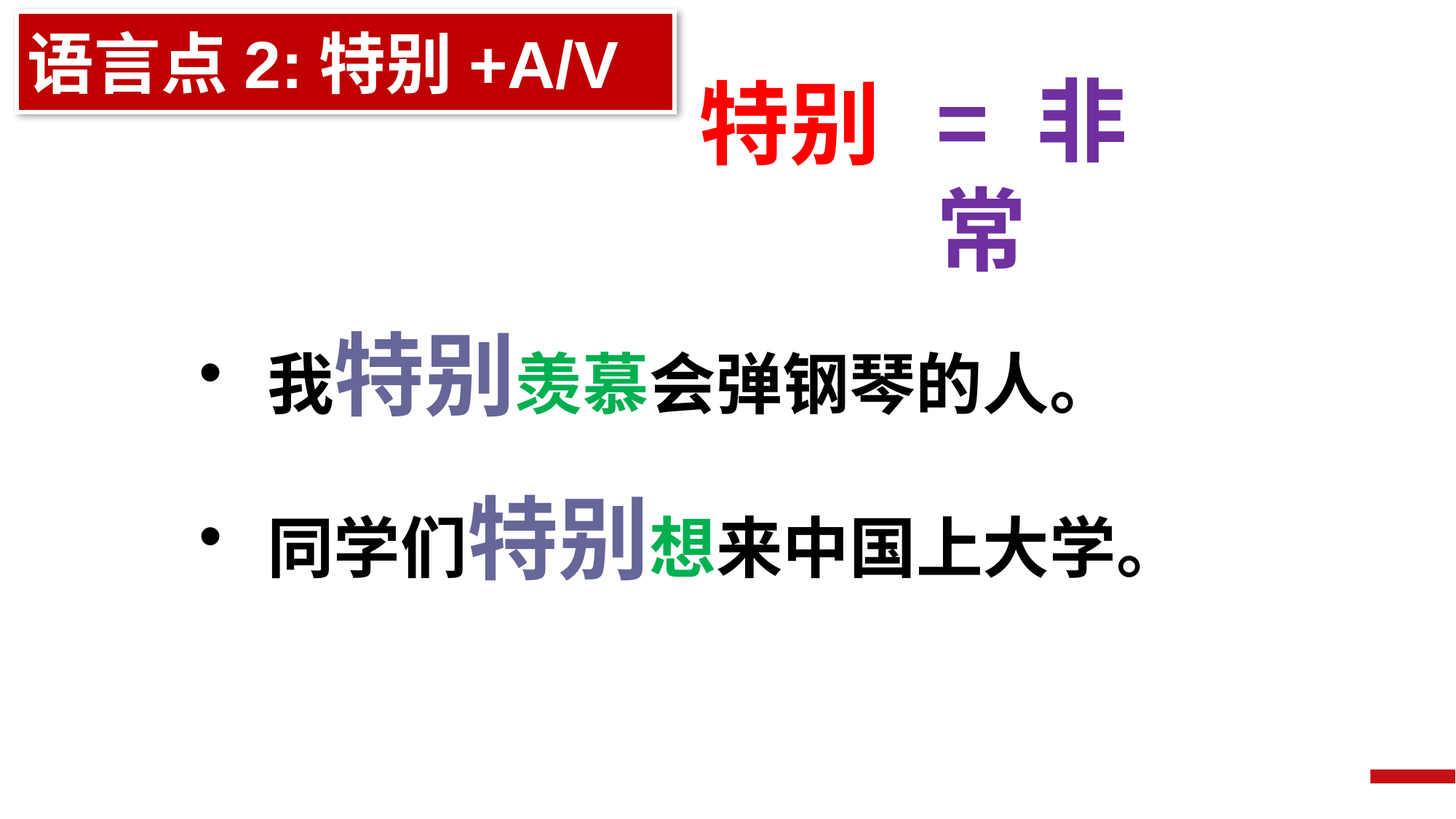

语言点2:特别+A/V
= 非常
特别
我特别羡慕会弹钢琴的人。
同学们特别想来中国上大学。